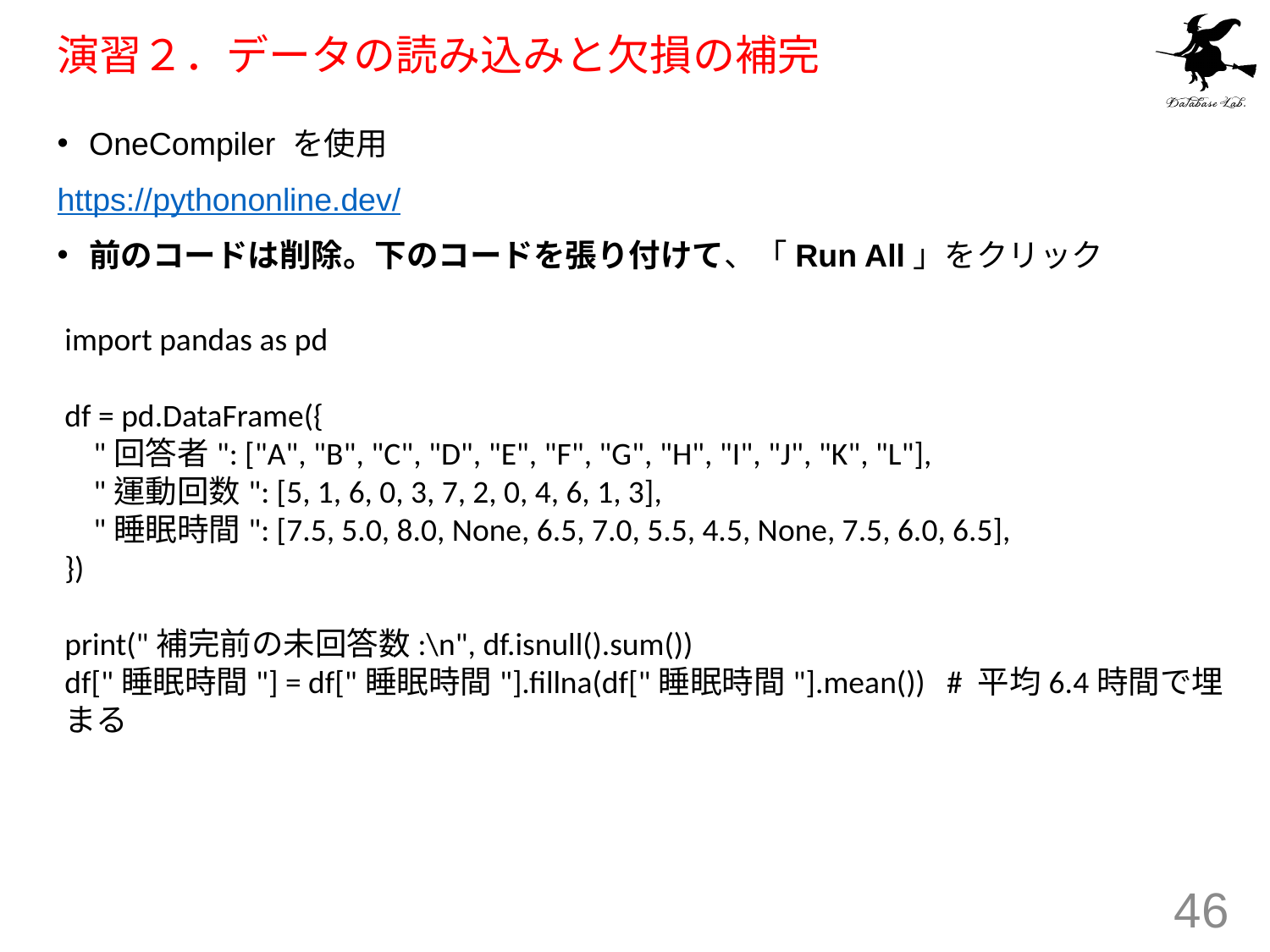

# 演習２．データの読み込みと欠損の補完
OneCompiler を使用
https://pythononline.dev/
前のコードは削除。下のコードを張り付けて、「Run All」をクリック

import pandas as pd

df = pd.DataFrame({
    "回答者": ["A", "B", "C", "D", "E", "F", "G", "H", "I", "J", "K", "L"],
    "運動回数": [5, 1, 6, 0, 3, 7, 2, 0, 4, 6, 1, 3],
    "睡眠時間": [7.5, 5.0, 8.0, None, 6.5, 7.0, 5.5, 4.5, None, 7.5, 6.0, 6.5],
})

print("補完前の未回答数:\n", df.isnull().sum())
df["睡眠時間"] = df["睡眠時間"].fillna(df["睡眠時間"].mean())   # 平均6.4時間で埋まる
46